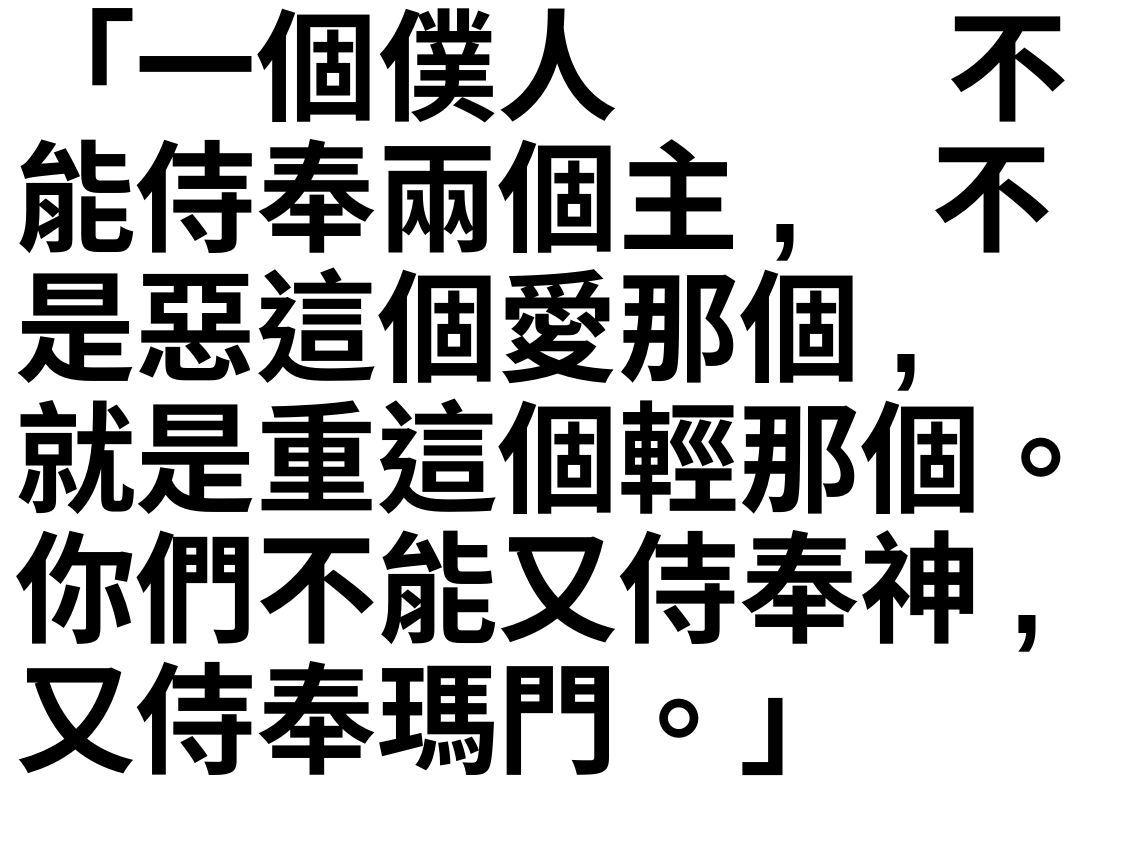

「一個僕人            不能侍奉兩個主,   不是惡這個愛那個, 就是重這個輕那個。你們不能又侍奉神, 又侍奉瑪門。」